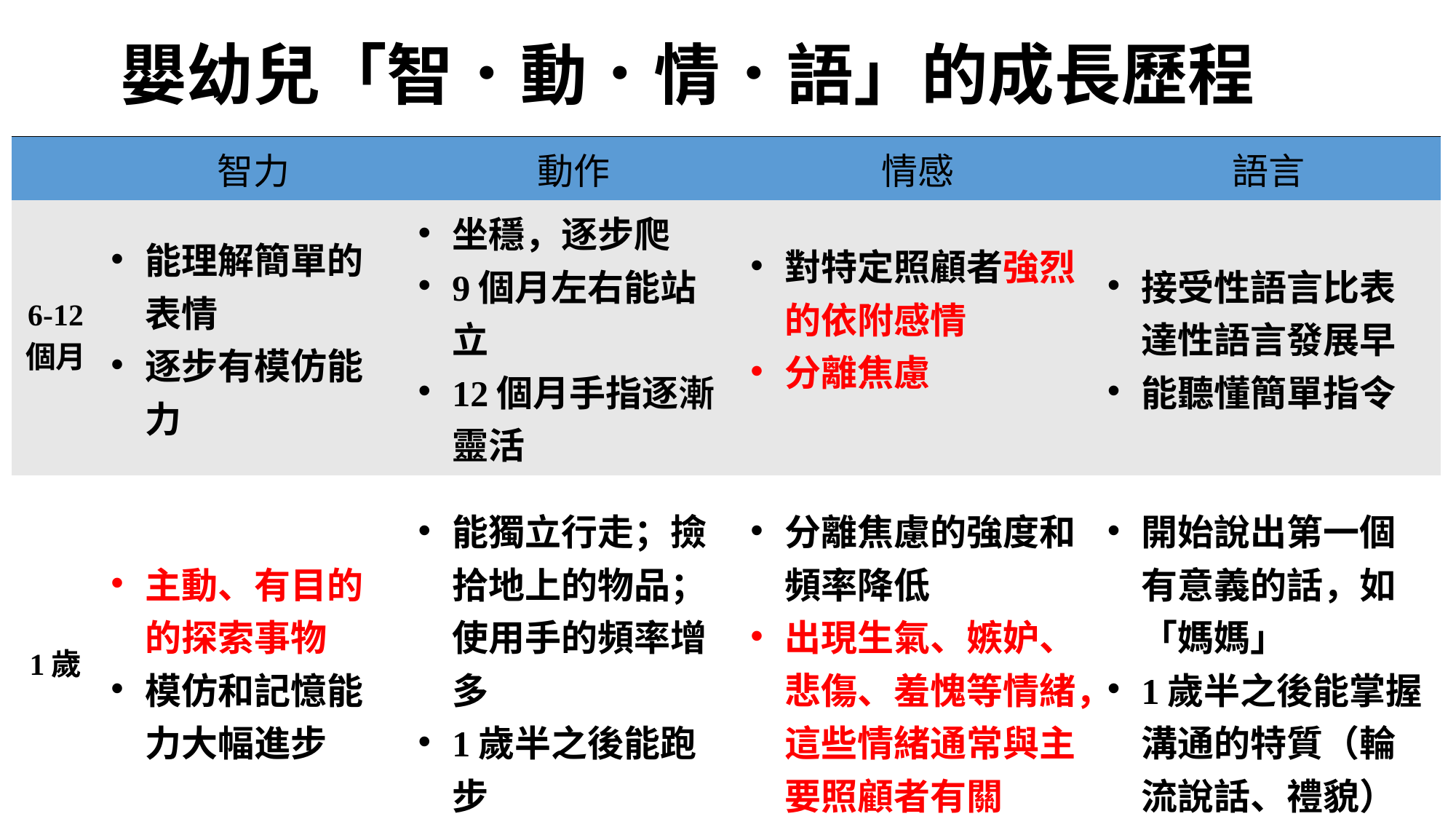

# 嬰幼兒「智．動．情．語」的成長歷程
|  | 智力 | 動作 | 情感 | 語言 |
| --- | --- | --- | --- | --- |
| 6-12 個月 | 能理解簡單的表情 逐步有模仿能力 | 坐穩，逐步爬 9個月左右能站立 12個月手指逐漸靈活 | 對特定照顧者強烈的依附感情 分離焦慮 | 接受性語言比表達性語言發展早 能聽懂簡單指令 |
| 1歲 | 主動、有目的的探索事物 模仿和記憶能力大幅進步 | 能獨立行走；撿拾地上的物品；使用手的頻率增多 1歲半之後能跑步 | 分離焦慮的強度和頻率降低 出現生氣、嫉妒、悲傷、羞愧等情緒，這些情緒通常與主要照顧者有關 | 開始說出第一個有意義的話，如「媽媽」 1歲半之後能掌握溝通的特質（輪流說話、禮貌） |